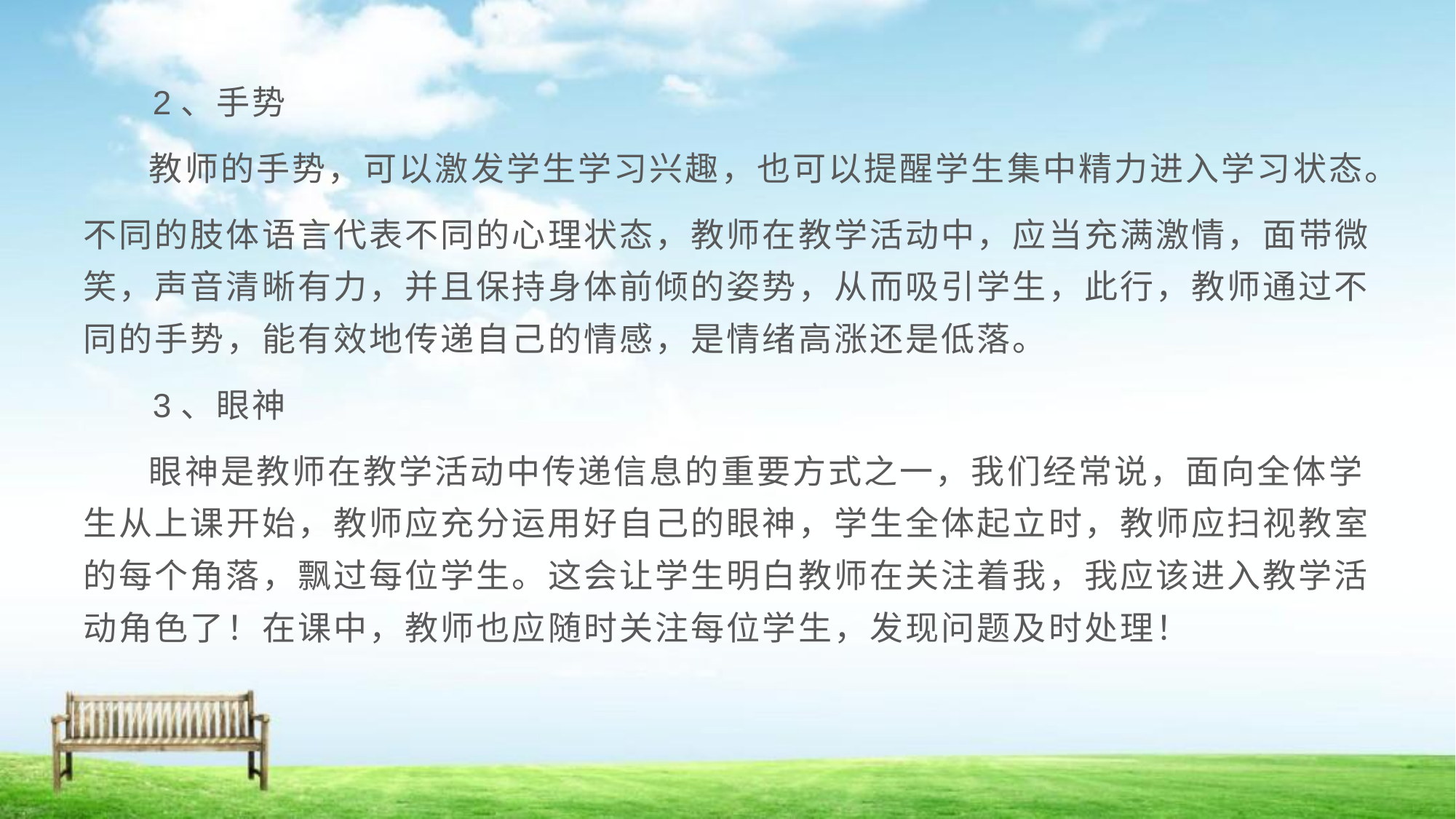

2、手势
      教师的手势，可以激发学生学习兴趣，也可以提醒学生集中精力进入学习状态。
不同的肢体语言代表不同的心理状态，教师在教学活动中，应当充满激情，面带微笑，声音清晰有力，并且保持身体前倾的姿势，从而吸引学生，此行，教师通过不同的手势，能有效地传递自己的情感，是情绪高涨还是低落。
      3、眼神
      眼神是教师在教学活动中传递信息的重要方式之一，我们经常说，面向全体学生从上课开始，教师应充分运用好自己的眼神，学生全体起立时，教师应扫视教室的每个角落，飘过每位学生。这会让学生明白教师在关注着我，我应该进入教学活动角色了！在课中，教师也应随时关注每位学生，发现问题及时处理！